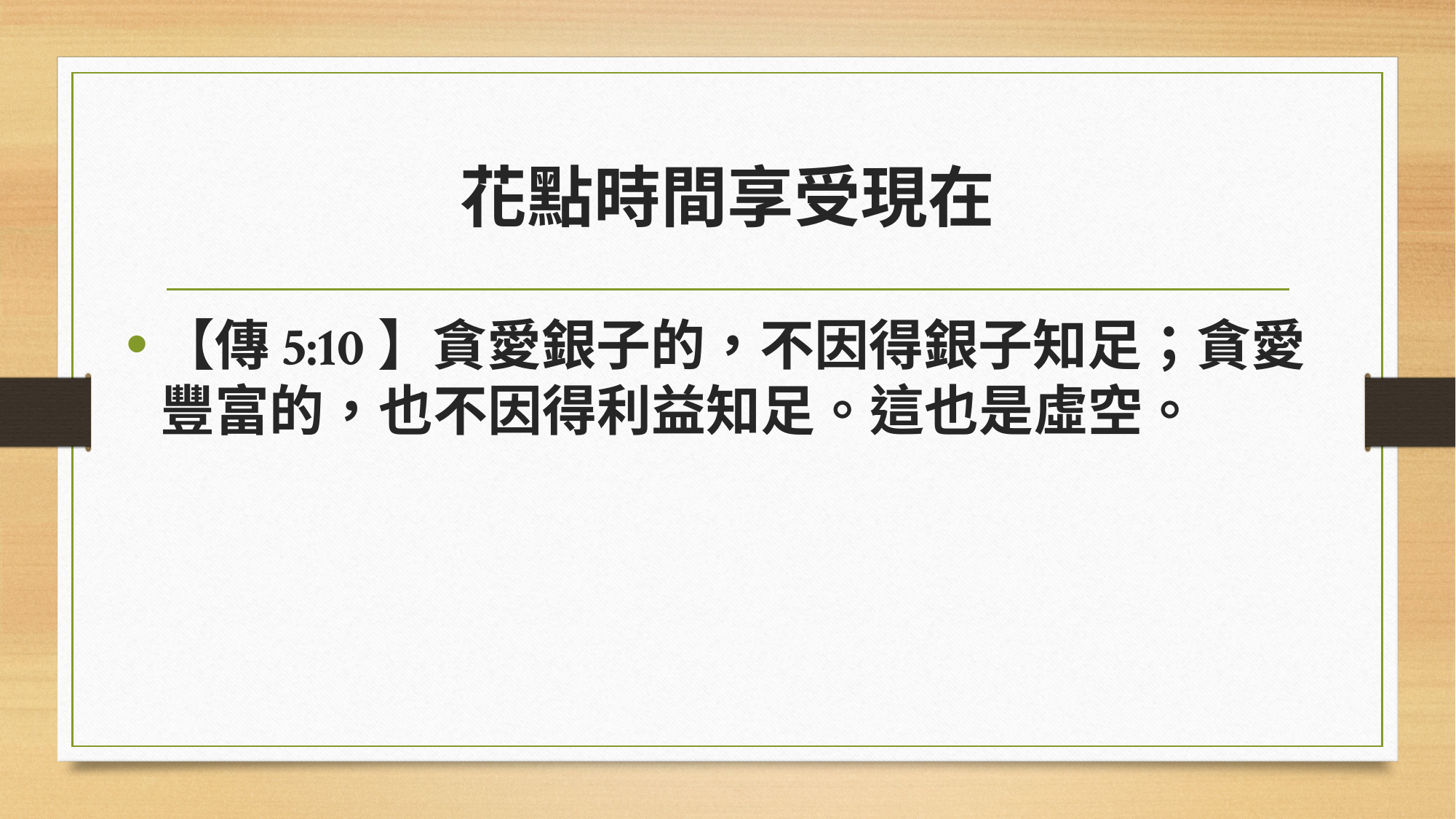

# 花點時間享受現在
【傳5:10】貪愛銀子的，不因得銀子知足；貪愛豐富的，也不因得利益知足。這也是虛空。